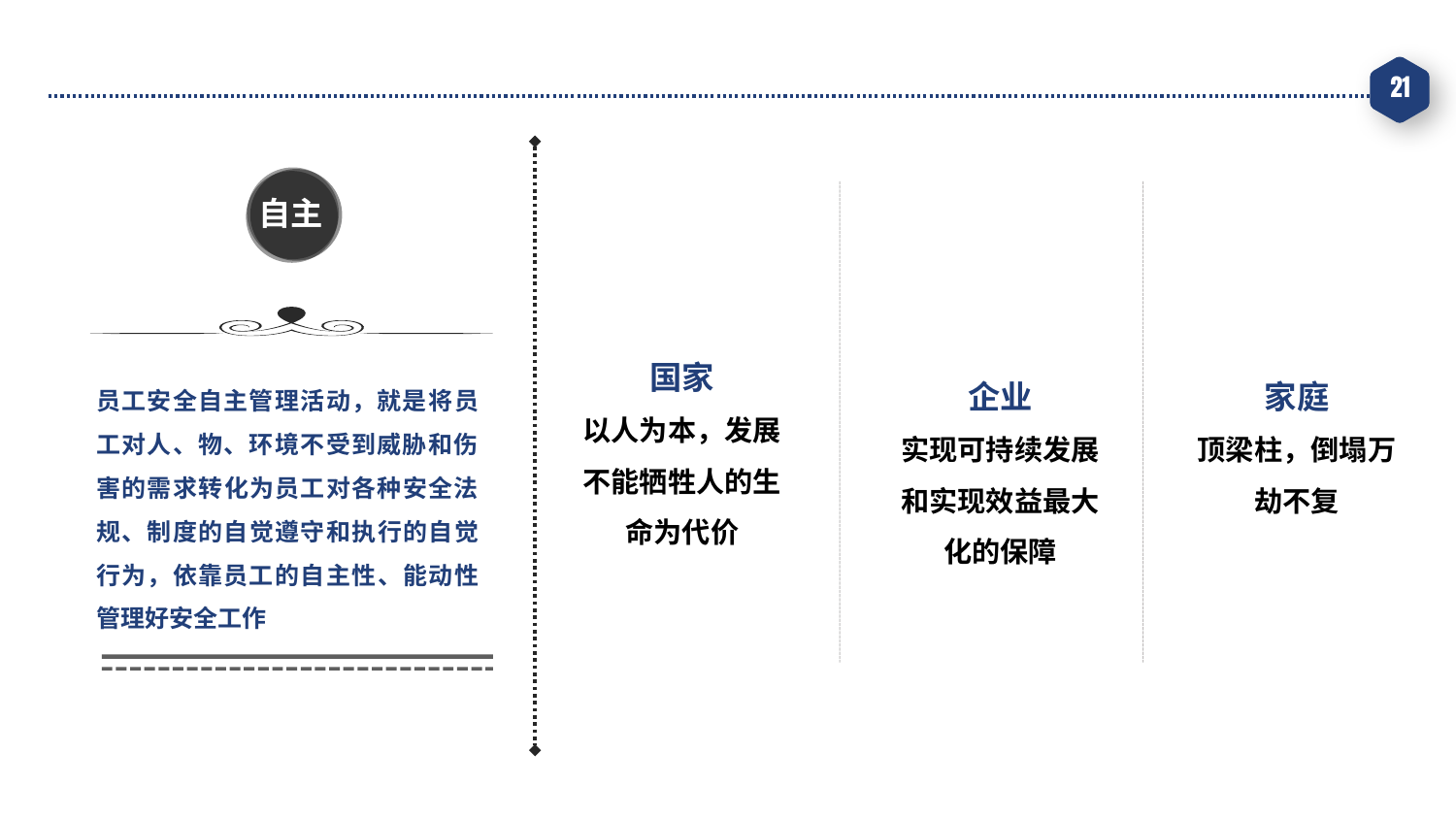

自主

国家
以人为本，发展不能牺牲人的生命为代价
企业
实现可持续发展和实现效益最大化的保障
家庭
顶梁柱，倒塌万劫不复
员工安全自主管理活动，就是将员工对人、物、环境不受到威胁和伤害的需求转化为员工对各种安全法规、制度的自觉遵守和执行的自觉行为，依靠员工的自主性、能动性管理好安全工作